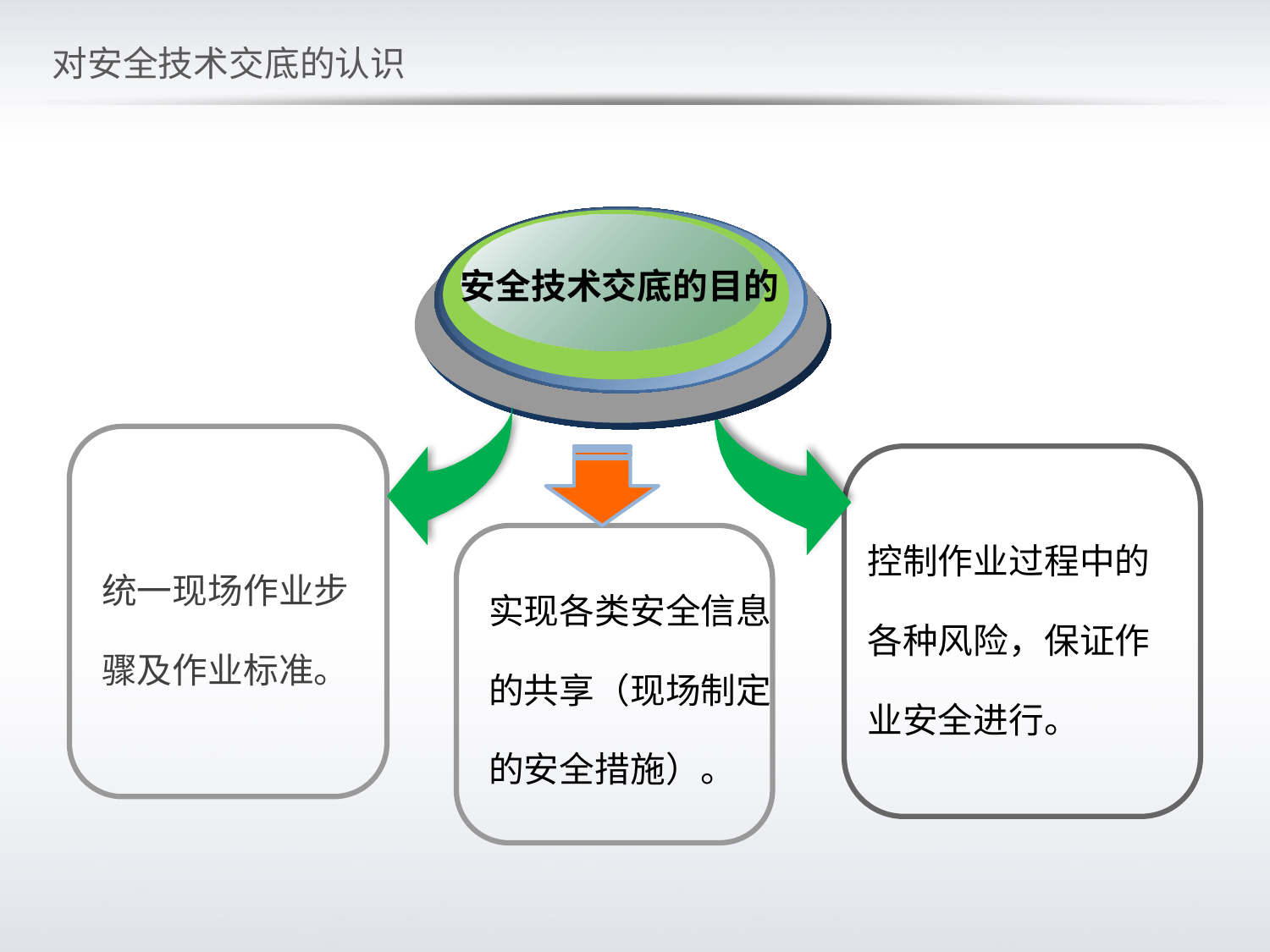

对安全技术交底的认识

安全技术交底的目的

统一现场作业步骤及作业标准。

控制作业过程中的各种风险，保证作业安全进行。

实现各类安全信息的共享（现场制定的安全措施）。